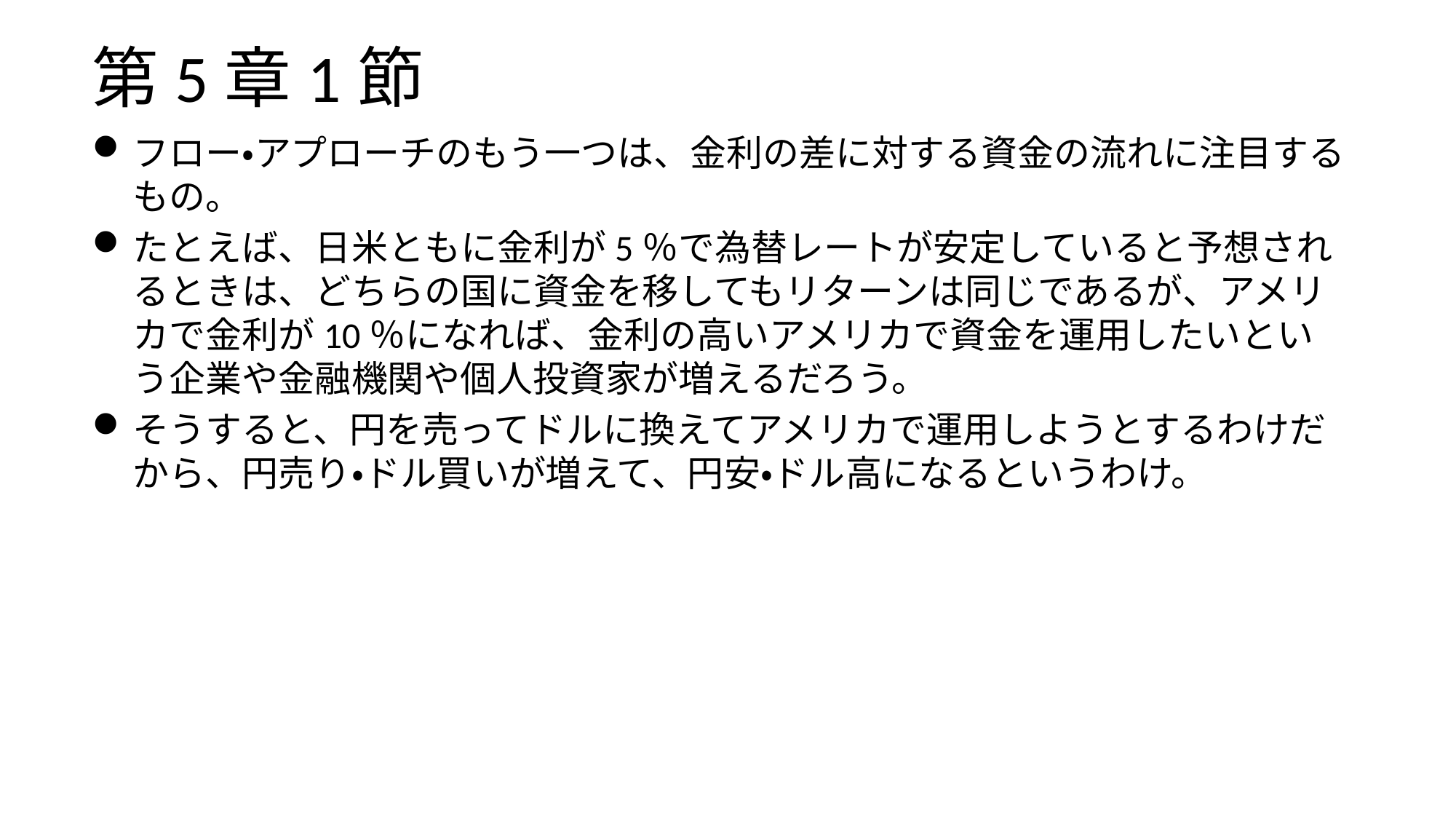

# 第5章1節
フロー・アプローチのもう一つは、金利の差に対する資金の流れに注目するもの。
たとえば、日米ともに金利が5％で為替レートが安定していると予想されるときは、どちらの国に資金を移してもリターンは同じであるが、アメリカで金利が10％になれば、金利の高いアメリカで資金を運用したいという企業や金融機関や個人投資家が増えるだろう。
そうすると、円を売ってドルに換えてアメリカで運用しようとするわけだから、円売り・ドル買いが増えて、円安・ドル高になるというわけ。